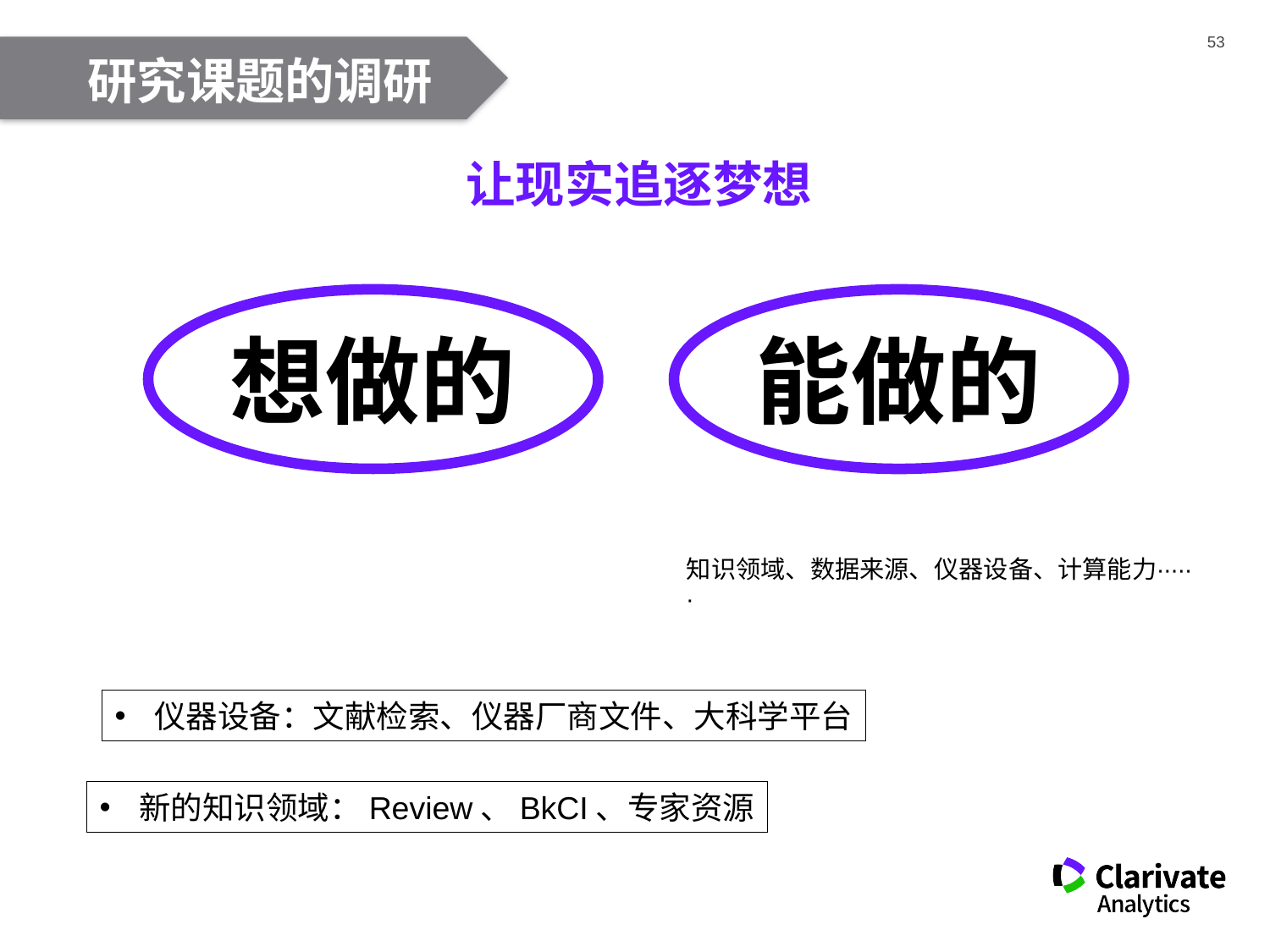

研究课题的调研
让现实追逐梦想
想做的
能做的
知识领域、数据来源、仪器设备、计算能力∙∙∙∙∙∙
仪器设备：文献检索、仪器厂商文件、大科学平台
新的知识领域：Review、BkCI、专家资源